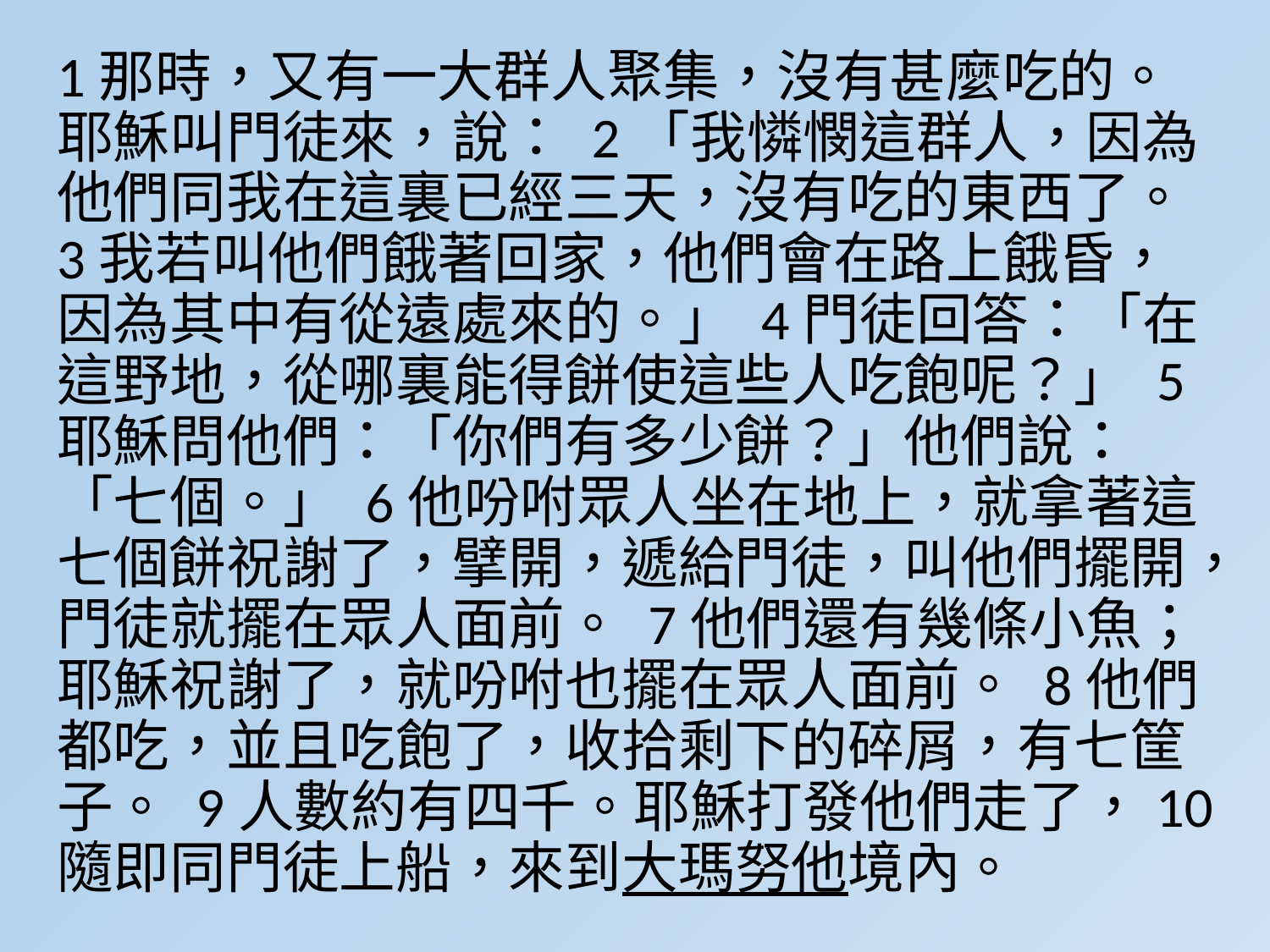

1那時，又有一大群人聚集，沒有甚麼吃的。耶穌叫門徒來，說： 2「我憐憫這群人，因為他們同我在這裏已經三天，沒有吃的東西了。 3我若叫他們餓著回家，他們會在路上餓昏，因為其中有從遠處來的。」 4門徒回答：「在這野地，從哪裏能得餅使這些人吃飽呢？」 5耶穌問他們：「你們有多少餅？」他們說：「七個。」 6他吩咐眾人坐在地上，就拿著這七個餅祝謝了，擘開，遞給門徒，叫他們擺開，門徒就擺在眾人面前。 7他們還有幾條小魚；耶穌祝謝了，就吩咐也擺在眾人面前。 8他們都吃，並且吃飽了，收拾剩下的碎屑，有七筐子。 9人數約有四千。耶穌打發他們走了，10隨即同門徒上船，來到大瑪努他境內。